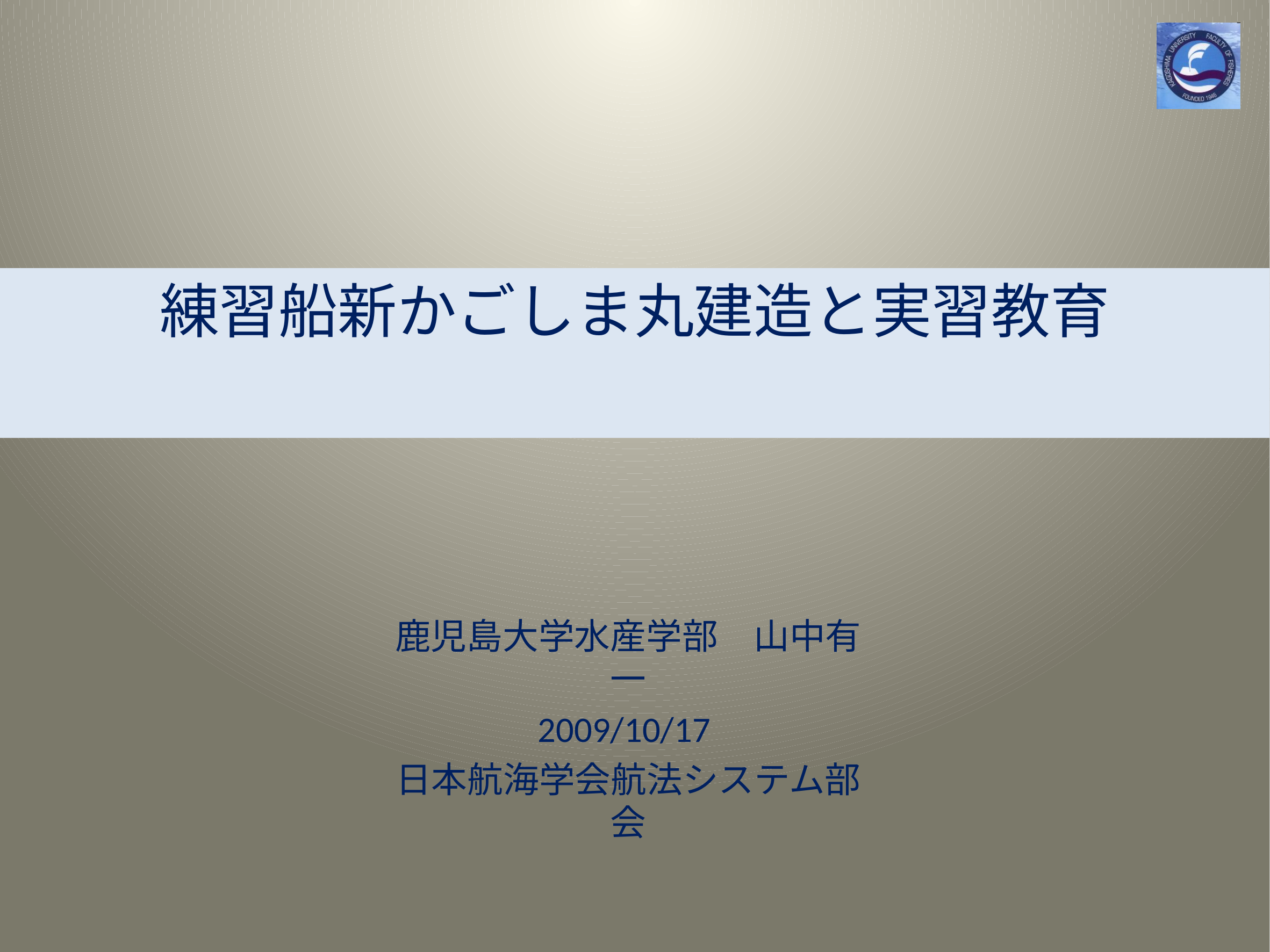

# 練習船新かごしま丸建造と実習教育
鹿児島大学水産学部　山中有一
2009/10/17
日本航海学会航法システム部会